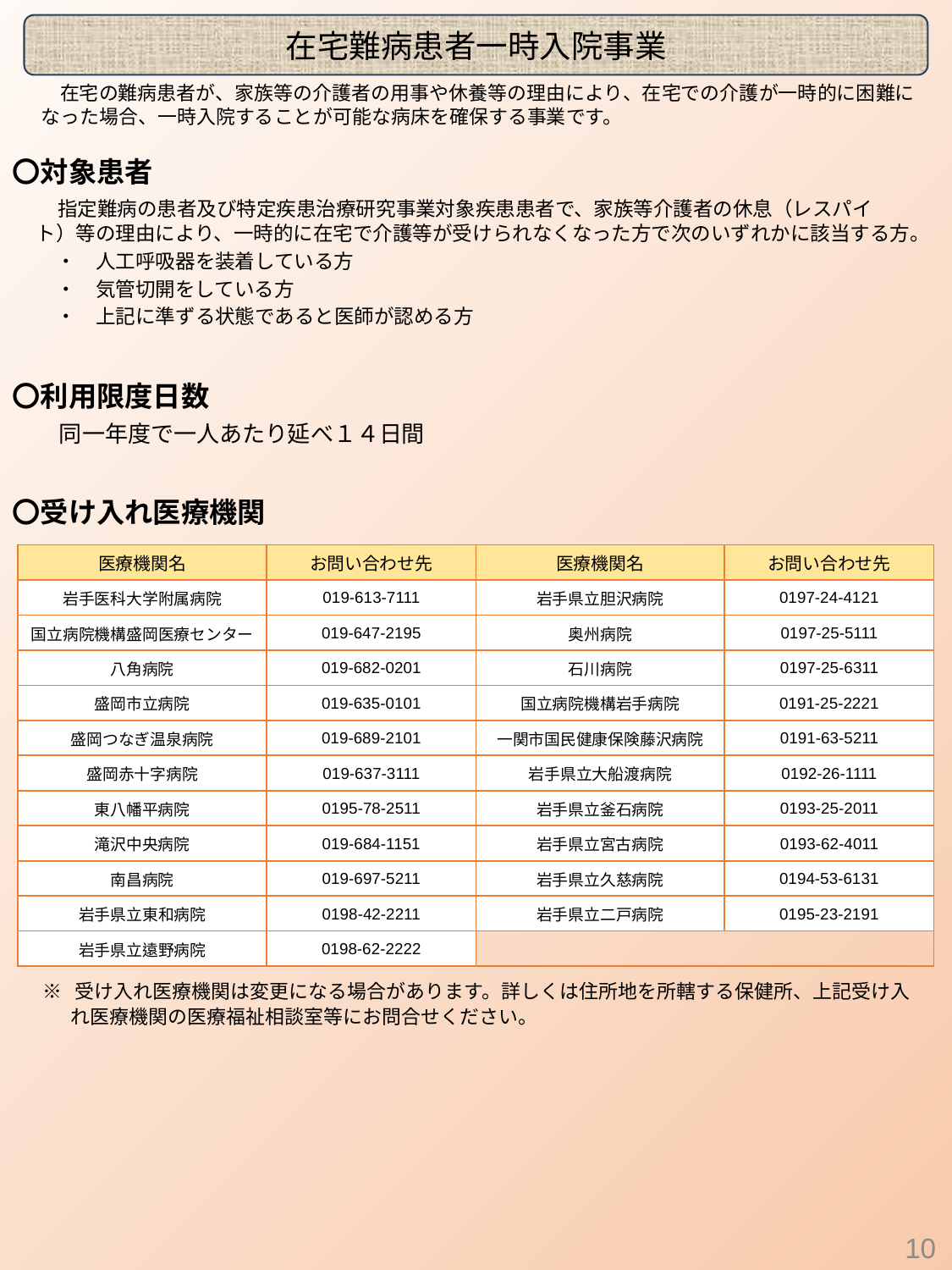

在宅難病患者一時入院事業
　在宅の難病患者が、家族等の介護者の用事や休養等の理由により、在宅での介護が一時的に困難になった場合、一時入院することが可能な病床を確保する事業です。

〇対象患者
　指定難病の患者及び特定疾患治療研究事業対象疾患患者で、家族等介護者の休息（レスパイト）等の理由により、一時的に在宅で介護等が受けられなくなった方で次のいずれかに該当する方。
　・　人工呼吸器を装着している方
　・　気管切開をしている方
　・　上記に準ずる状態であると医師が認める方
〇利用限度日数
　同一年度で一人あたり延べ１４日間
〇受け入れ医療機関
| 医療機関名 | お問い合わせ先 | 医療機関名 | お問い合わせ先 |
| --- | --- | --- | --- |
| 岩手医科大学附属病院 | 019-613-7111 | 岩手県立胆沢病院 | 0197-24-4121 |
| 国立病院機構盛岡医療センター | 019-647-2195 | 奥州病院 | 0197-25-5111 |
| 八角病院 | 019-682-0201 | 石川病院 | 0197-25-6311 |
| 盛岡市立病院 | 019-635-0101 | 国立病院機構岩手病院 | 0191-25-2221 |
| 盛岡つなぎ温泉病院 | 019-689-2101 | 一関市国民健康保険藤沢病院 | 0191-63-5211 |
| 盛岡赤十字病院 | 019-637-3111 | 岩手県立大船渡病院 | 0192-26-1111 |
| 東八幡平病院 | 0195-78-2511 | 岩手県立釜石病院 | 0193-25-2011 |
| 滝沢中央病院 | 019-684-1151 | 岩手県立宮古病院 | 0193-62-4011 |
| 南昌病院 | 019-697-5211 | 岩手県立久慈病院 | 0194-53-6131 |
| 岩手県立東和病院 | 0198-42-2211 | 岩手県立二戸病院 | 0195-23-2191 |
| 岩手県立遠野病院 | 0198-62-2222 |  |  |

※  受け入れ医療機関は変更になる場合があります。詳しくは住所地を所轄する保健所、上記受け入
　  れ医療機関の医療福祉相談室等にお問合せください。
10